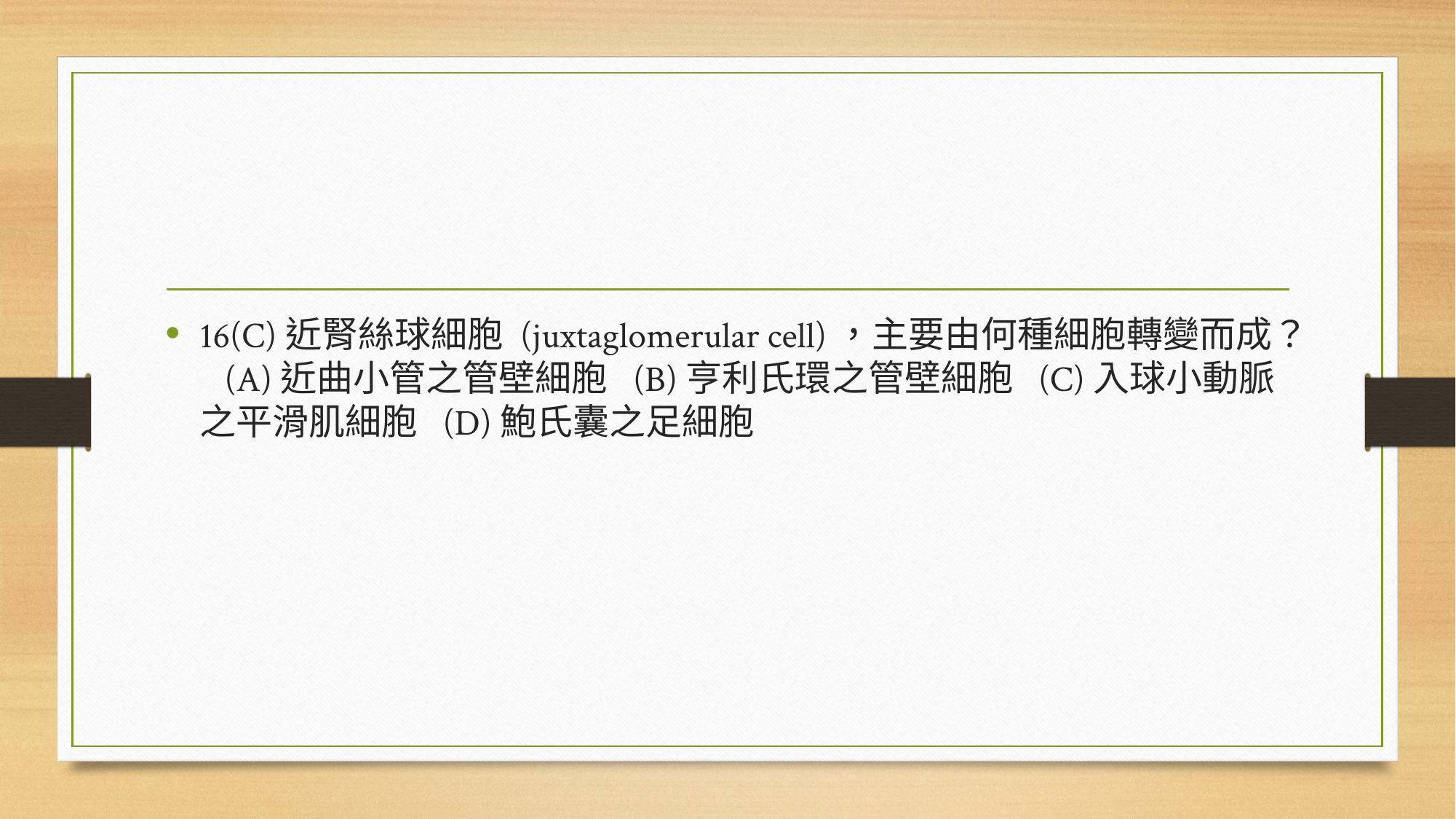

#
16(C)近腎絲球細胞 (juxtaglomerular cell)，主要由何種細胞轉變而成？  (A)近曲小管之管壁細胞  (B)亨利氏環之管壁細胞  (C)入球小動脈之平滑肌細胞  (D)鮑氏囊之足細胞